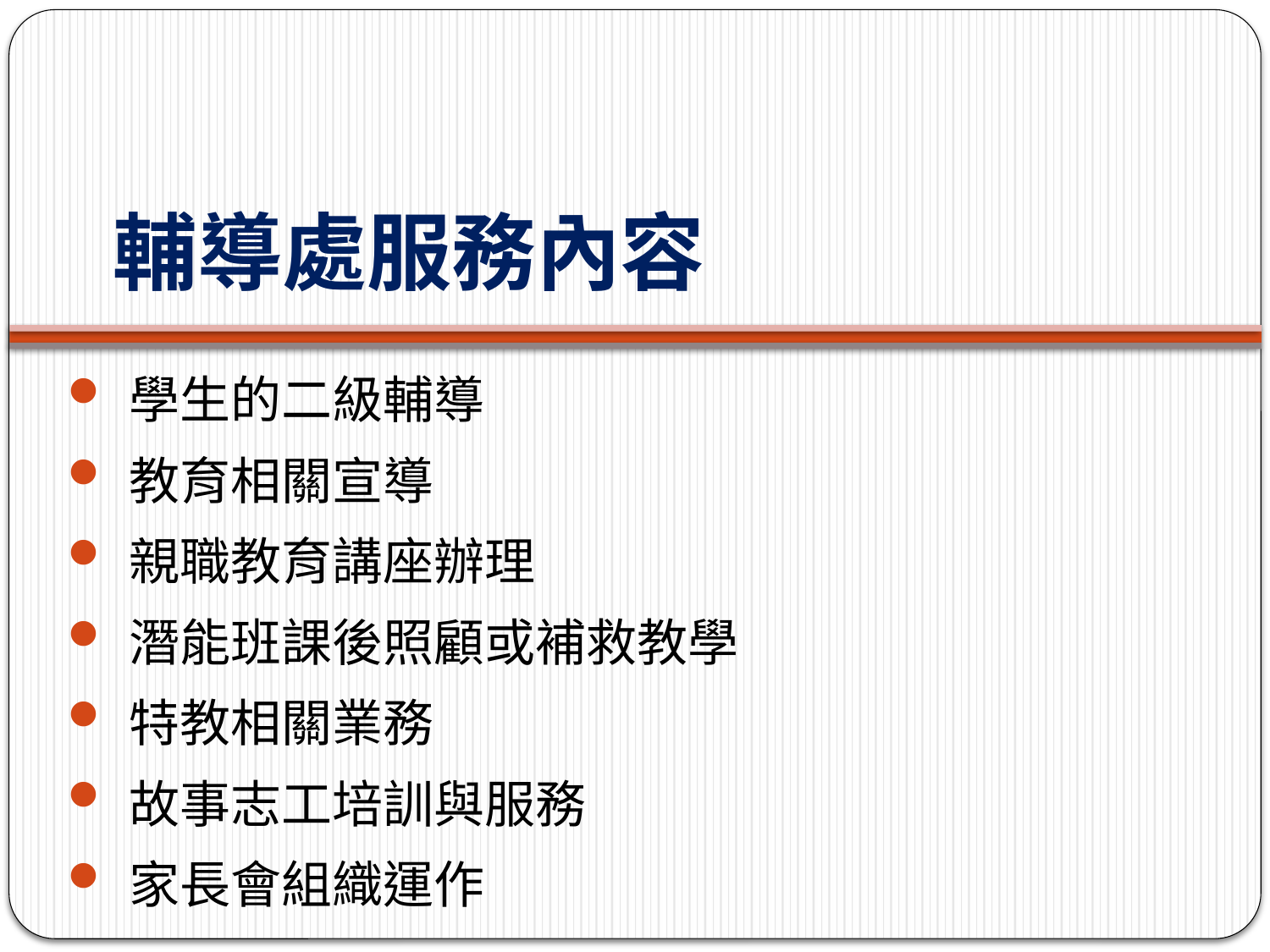

# 輔導處服務內容
學生的二級輔導
教育相關宣導
親職教育講座辦理
潛能班課後照顧或補救教學
特教相關業務
故事志工培訓與服務
家長會組織運作